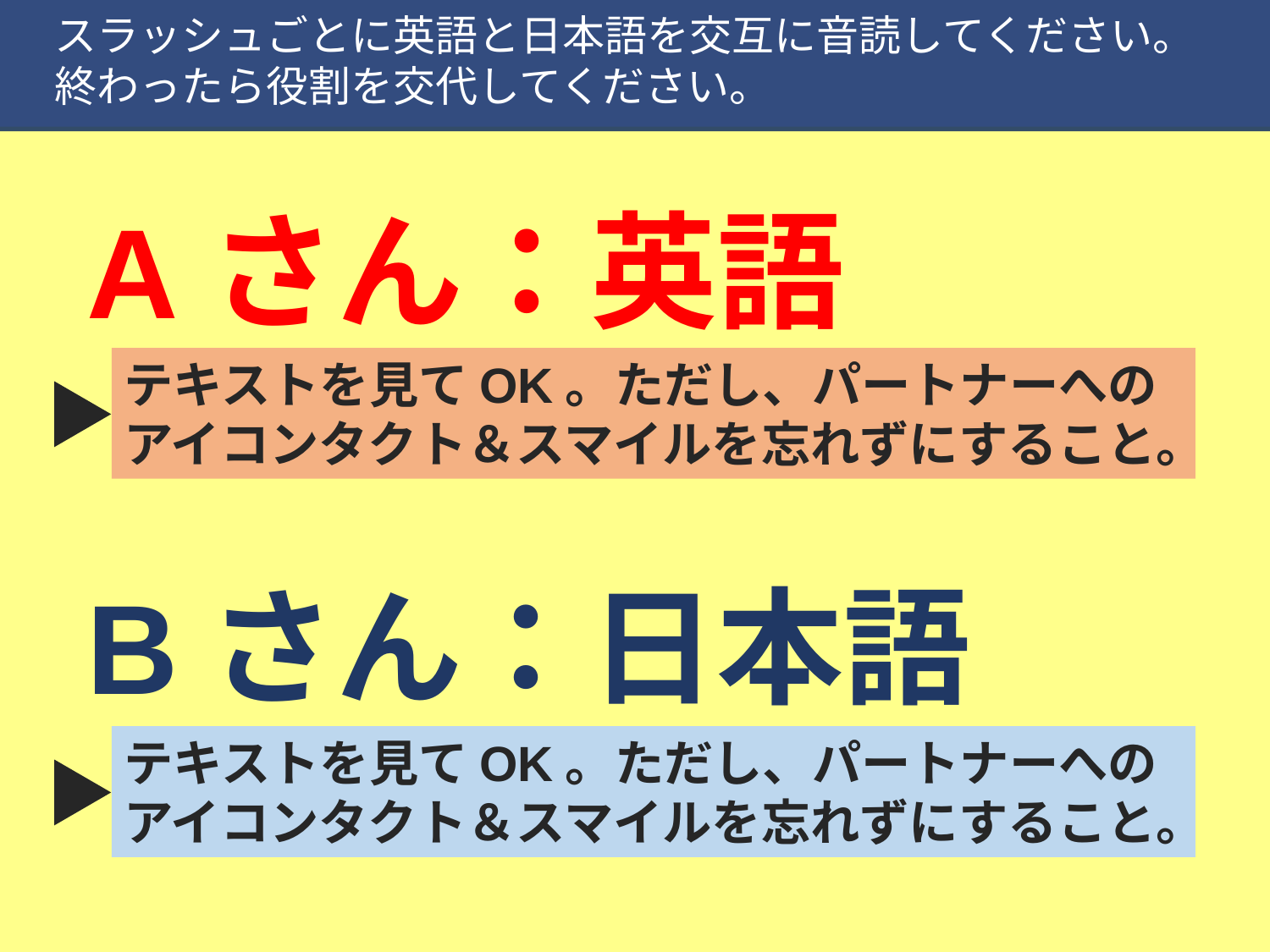

スラッシュごとに英語と日本語を交互に音読してください。
終わったら役割を交代してください。

Aさん：英語
テキストを見てOK。ただし、パートナーへのアイコンタクト＆スマイルを忘れずにすること。

Bさん：日本語
テキストを見てOK。ただし、パートナーへのアイコンタクト＆スマイルを忘れずにすること。